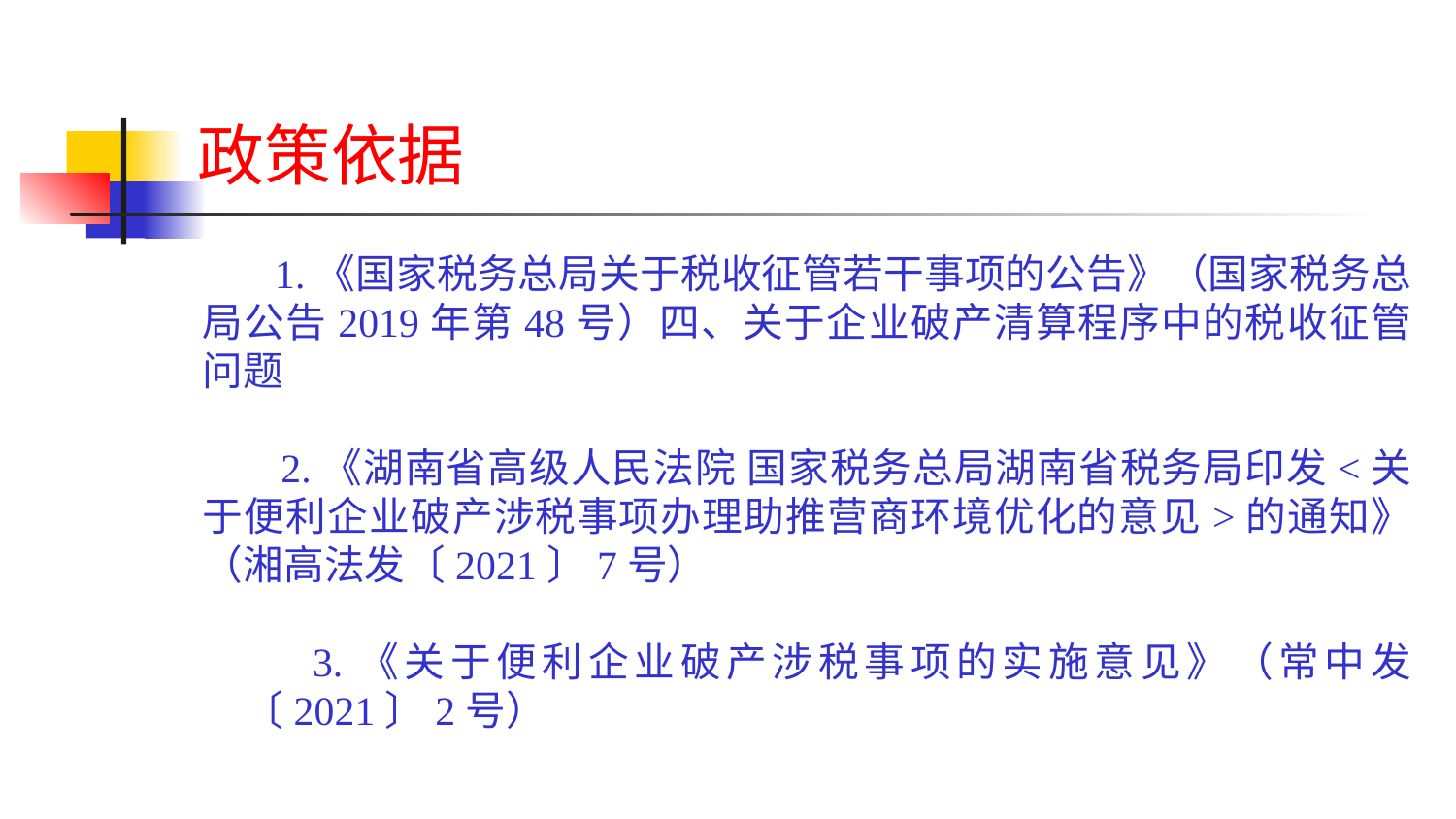

# 政策依据
       1.《国家税务总局关于税收征管若干事项的公告》（国家税务总局公告2019年第48号）四、关于企业破产清算程序中的税收征管问题

       2.《湖南省高级人民法院 国家税务总局湖南省税务局印发<关于便利企业破产涉税事项办理助推营商环境优化的意见>的通知》（湘高法发〔2021〕7号）

       3.《关于便利企业破产涉税事项的实施意见》（常中发〔2021〕2号）